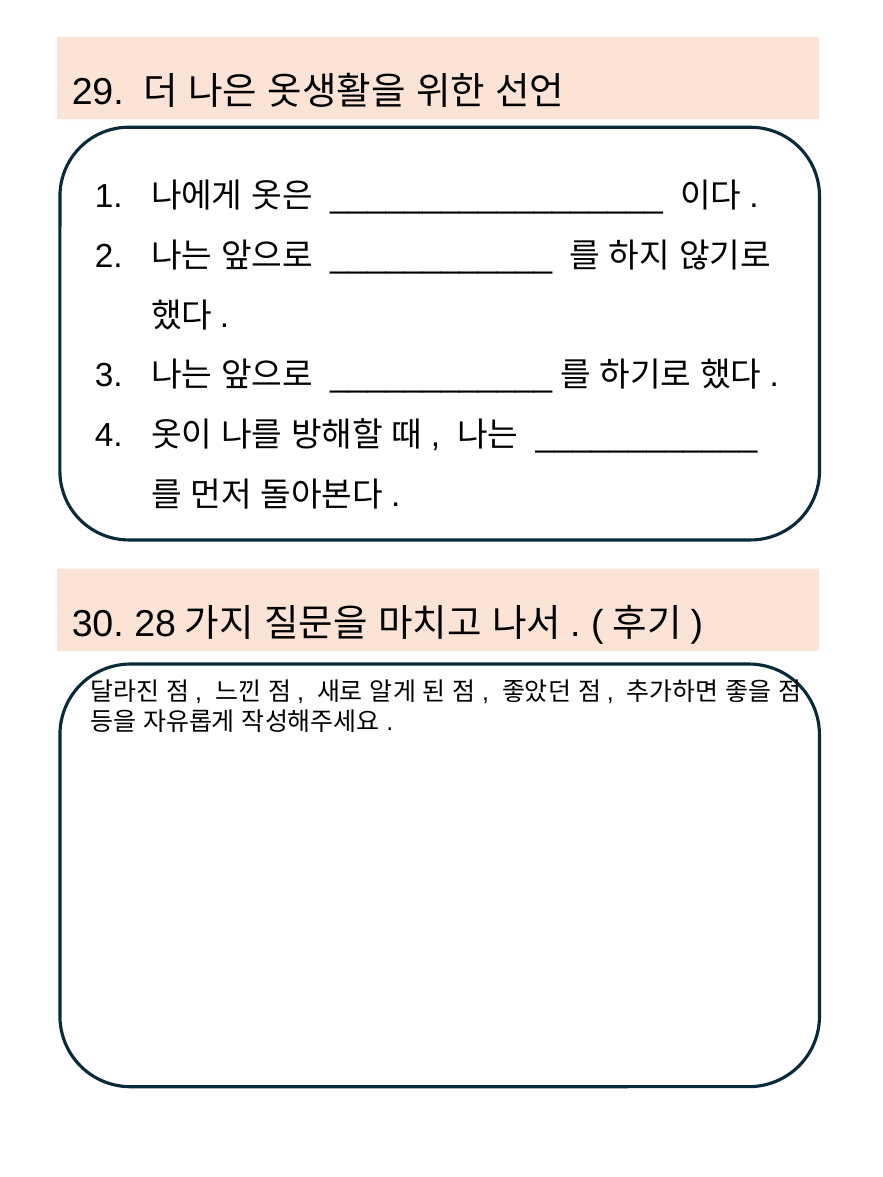

29. 더 나은 옷생활을 위한 선언
나에게 옷은 __________________ 이다.
나는 앞으로 ____________ 를 하지 않기로 했다.
나는 앞으로 ____________를 하기로 했다.
옷이 나를 방해할 때, 나는 ____________를 먼저 돌아본다.
30. 28가지 질문을 마치고 나서. (후기)

달라진 점, 느낀 점, 새로 알게 된 점, 좋았던 점, 추가하면 좋을 점 등을 자유롭게 작성해주세요.